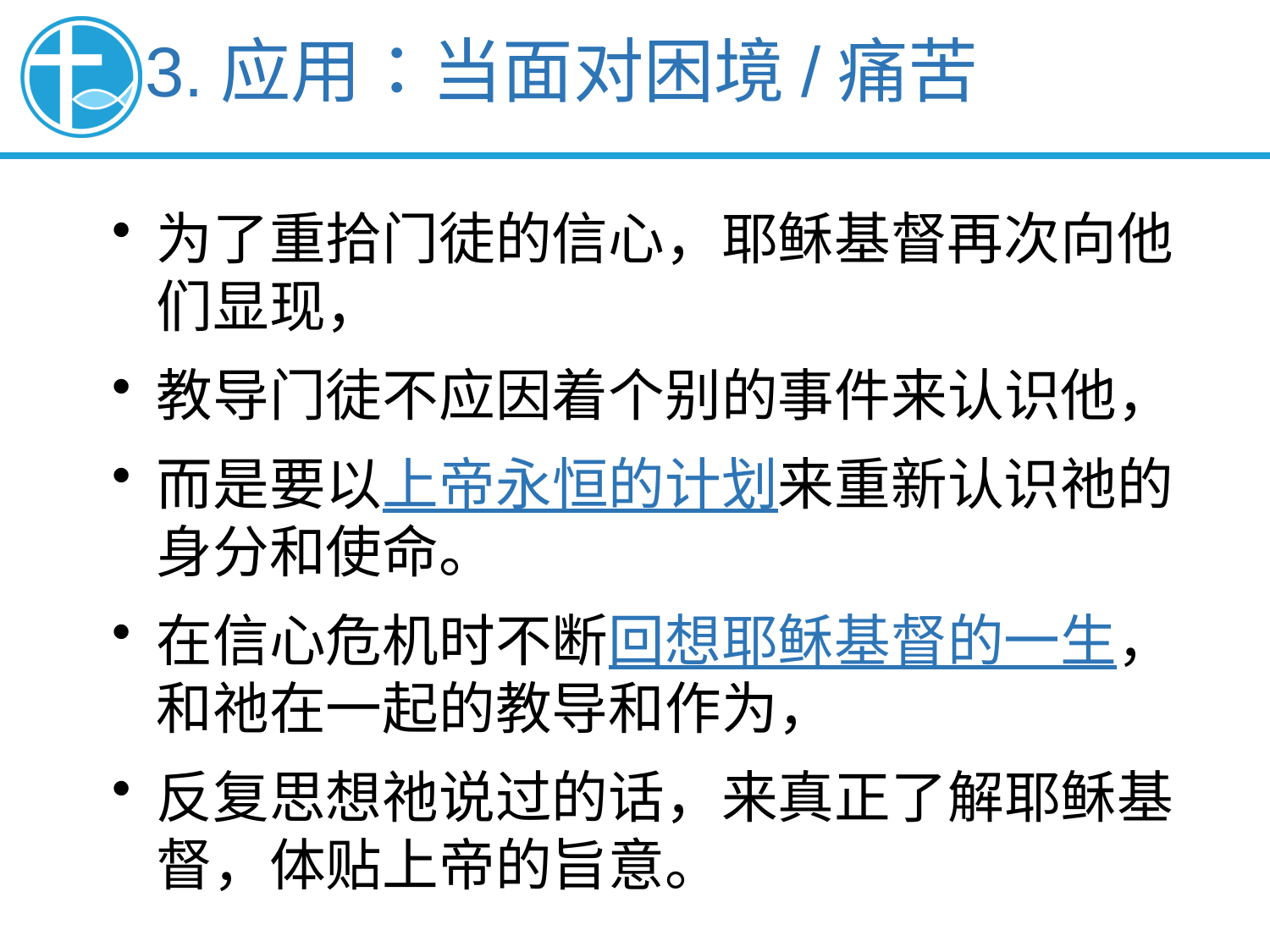

3.应用：当面对困境/痛苦
为了重拾门徒的信心，耶稣基督再次向他们显现，
教导门徒不应因着个别的事件来认识他，
而是要以上帝永恒的计划来重新认识祂的身分和使命。
在信心危机时不断回想耶稣基督的一生，和祂在一起的教导和作为，
反复思想祂说过的话，来真正了解耶稣基督，体贴上帝的旨意。